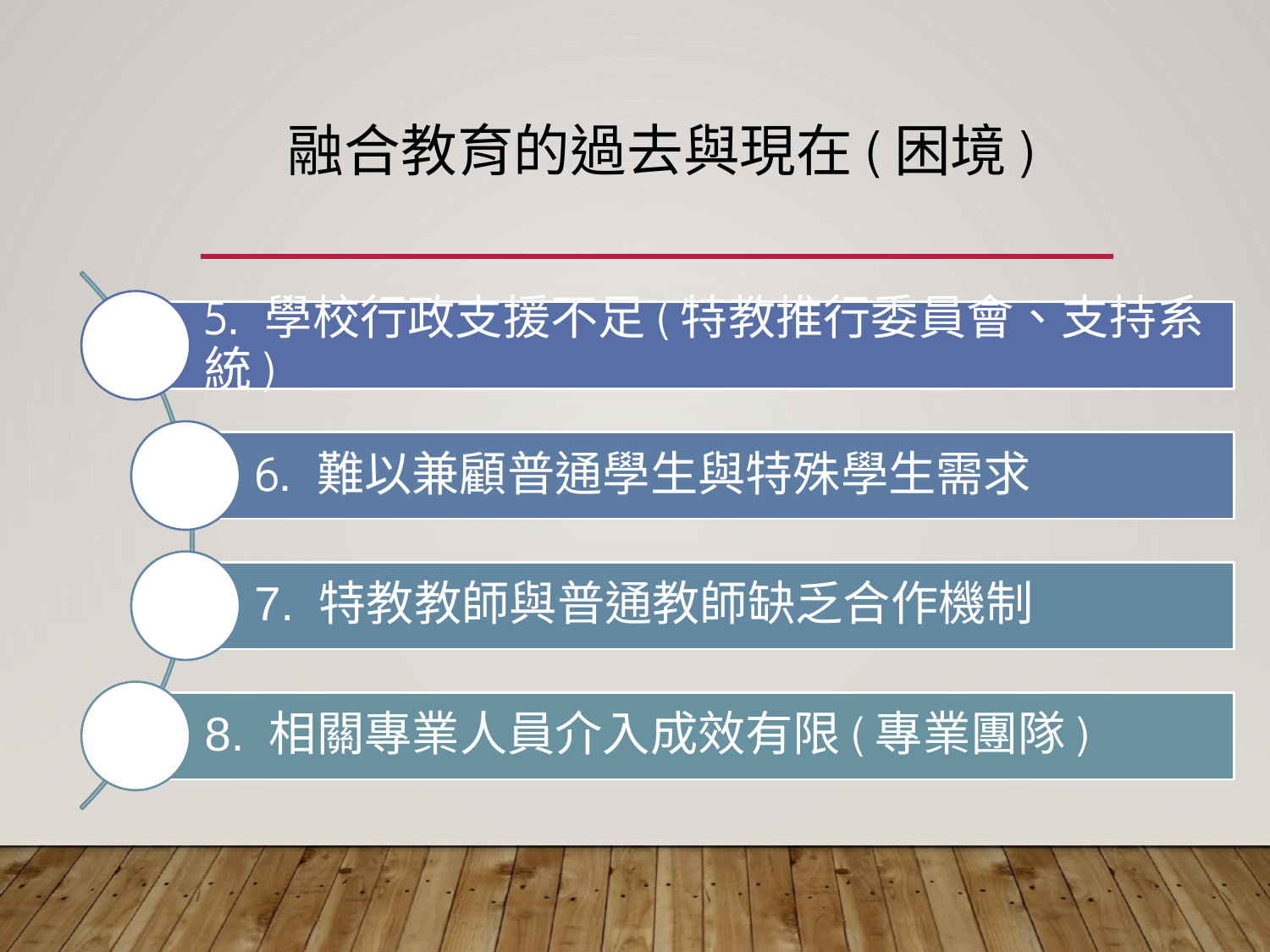

# 融合教育的過去與現在(困境)
5. 學校行政支援不足(特教推行委員會、支持系統)
6. 難以兼顧普通學生與特殊學生需求
7. 特教教師與普通教師缺乏合作機制
8. 相關專業人員介入成效有限(專業團隊)